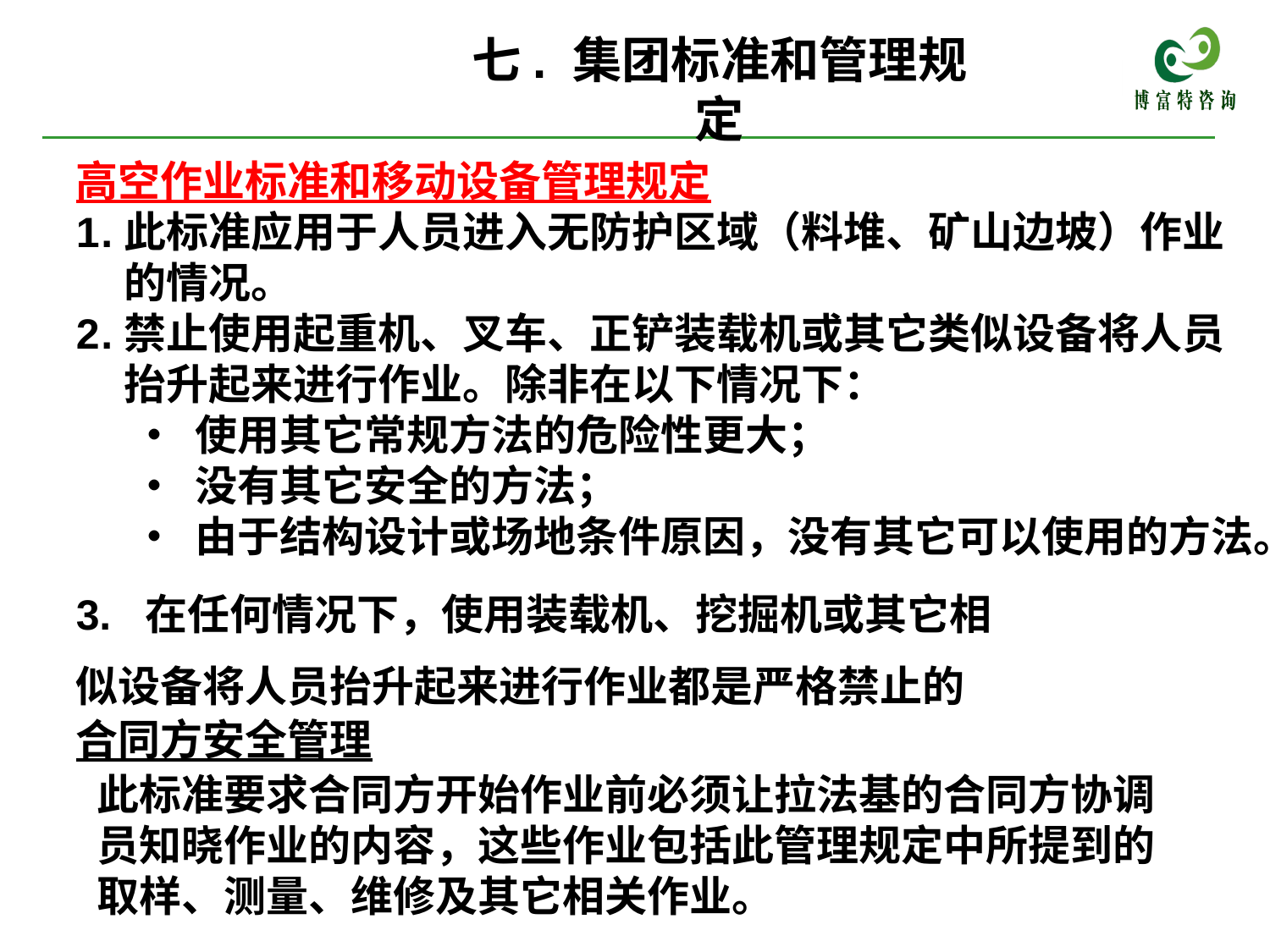

# 七. 集团标准和管理规定
高空作业标准和移动设备管理规定
此标准应用于人员进入无防护区域（料堆、矿山边坡）作业的情况。
禁止使用起重机、叉车、正铲装载机或其它类似设备将人员抬升起来进行作业。除非在以下情况下：
      • 使用其它常规方法的危险性更大；
      • 没有其它安全的方法；
      • 由于结构设计或场地条件原因，没有其它可以使用的方法。

合同方安全管理
3.  在任何情况下，使用装载机、挖掘机或其它相似设备将人员抬升起来进行作业都是严格禁止的。
此标准要求合同方开始作业前必须让拉法基的合同方协调员知晓作业的内容，这些作业包括此管理规定中所提到的取样、测量、维修及其它相关作业。